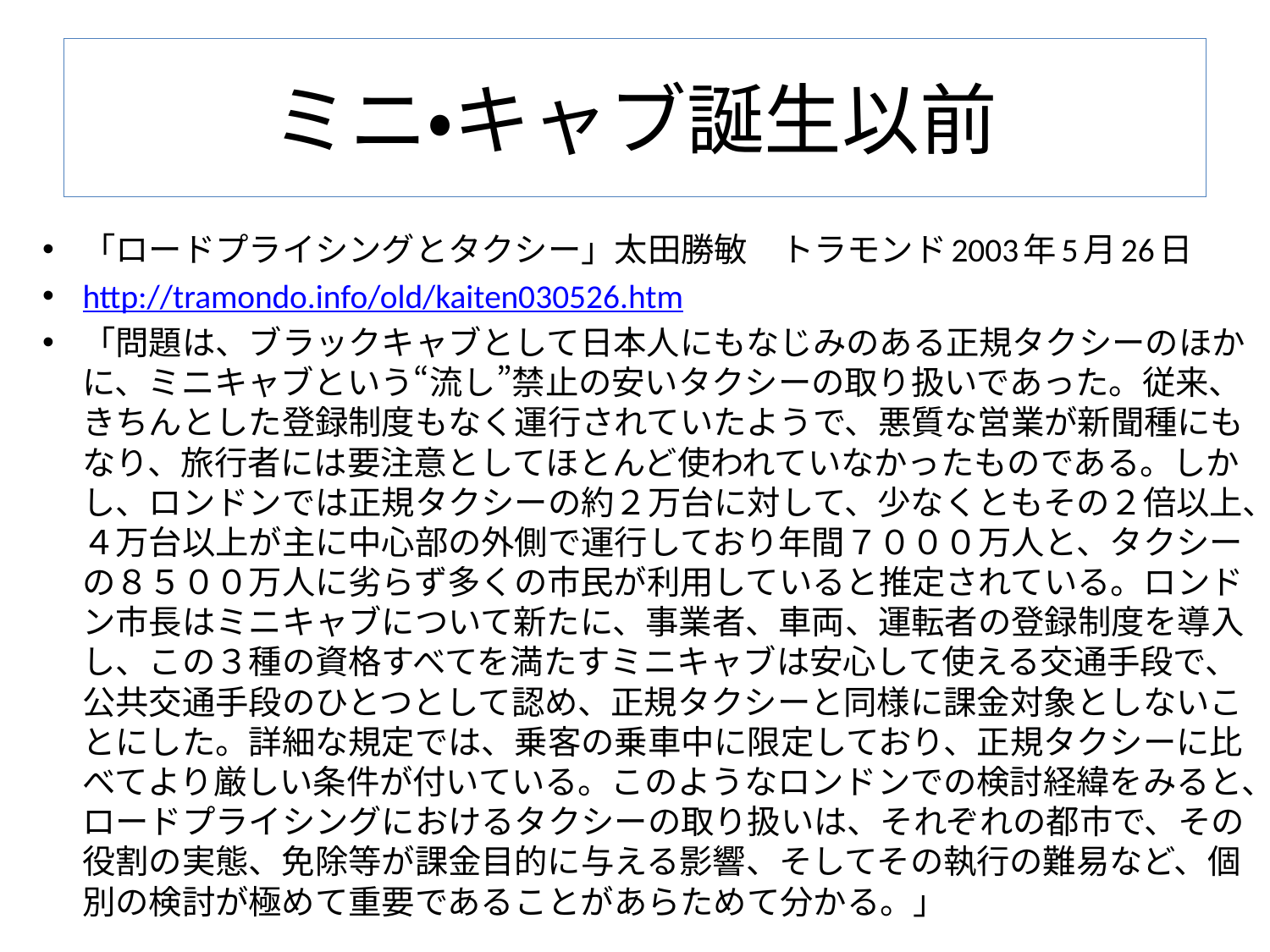

# ミニ・キャブ誕生以前
「ロードプライシングとタクシー」太田勝敏　トラモンド2003年5月26日
http://tramondo.info/old/kaiten030526.htm
「問題は、ブラックキャブとして日本人にもなじみのある正規タクシーのほかに、ミニキャブという“流し”禁止の安いタクシーの取り扱いであった。従来、きちんとした登録制度もなく運行されていたようで、悪質な営業が新聞種にもなり、旅行者には要注意としてほとんど使われていなかったものである。しかし、ロンドンでは正規タクシーの約２万台に対して、少なくともその２倍以上、４万台以上が主に中心部の外側で運行しており年間７０００万人と、タクシーの８５００万人に劣らず多くの市民が利用していると推定されている。ロンドン市長はミニキャブについて新たに、事業者、車両、運転者の登録制度を導入し、この３種の資格すべてを満たすミニキャブは安心して使える交通手段で、公共交通手段のひとつとして認め、正規タクシーと同様に課金対象としないことにした。詳細な規定では、乗客の乗車中に限定しており、正規タクシーに比べてより厳しい条件が付いている。このようなロンドンでの検討経緯をみると、ロードプライシングにおけるタクシーの取り扱いは、それぞれの都市で、その役割の実態、免除等が課金目的に与える影響、そしてその執行の難易など、個別の検討が極めて重要であることがあらためて分かる。」